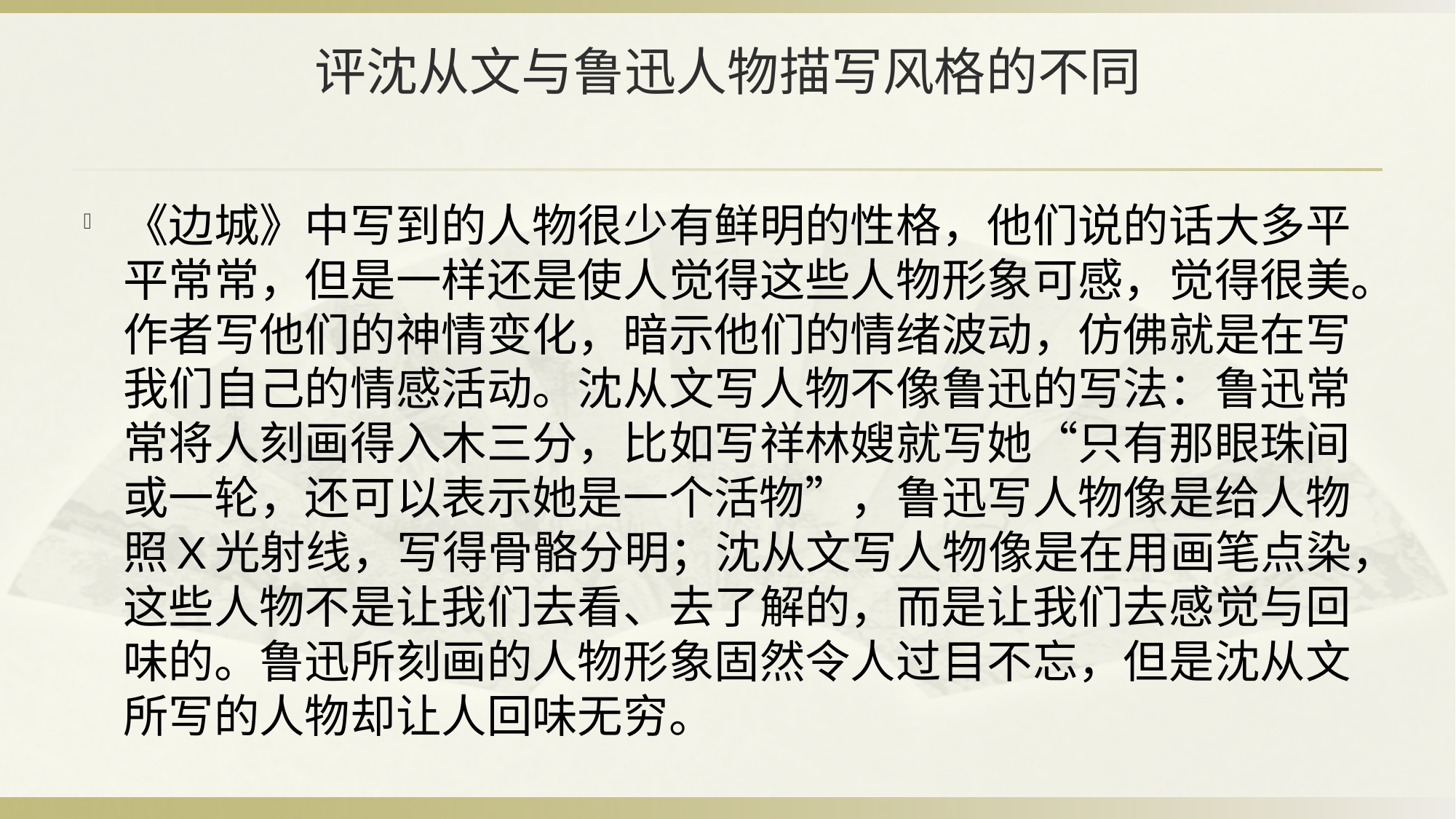

# 评沈从文与鲁迅人物描写风格的不同
《边城》中写到的人物很少有鲜明的性格，他们说的话大多平平常常，但是一样还是使人觉得这些人物形象可感，觉得很美。作者写他们的神情变化，暗示他们的情绪波动，仿佛就是在写我们自己的情感活动。沈从文写人物不像鲁迅的写法：鲁迅常常将人刻画得入木三分，比如写祥林嫂就写她“只有那眼珠间或一轮，还可以表示她是一个活物”，鲁迅写人物像是给人物照X光射线，写得骨骼分明；沈从文写人物像是在用画笔点染，这些人物不是让我们去看、去了解的，而是让我们去感觉与回味的。鲁迅所刻画的人物形象固然令人过目不忘，但是沈从文所写的人物却让人回味无穷。